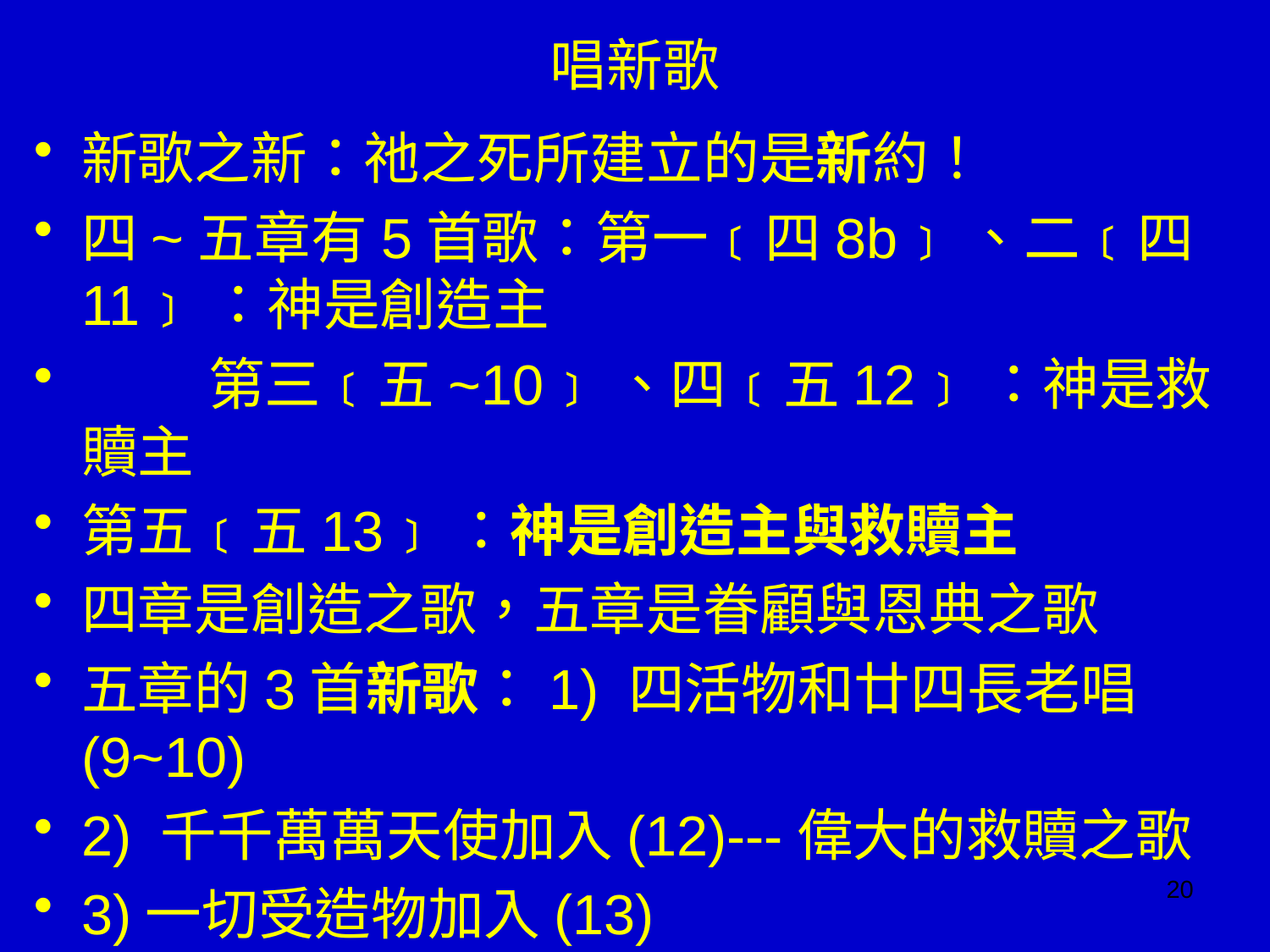

# 唱新歌
新歌之新：祂之死所建立的是新約！
四~五章有5首歌：第一﹝四8b﹞、二﹝四11﹞：神是創造主
	第三﹝五~10﹞、四﹝五12﹞：神是救贖主
第五﹝五13﹞：神是創造主與救贖主
四章是創造之歌，五章是眷顧與恩典之歌
五章的3首新歌：1) 四活物和廿四長老唱 (9~10)
2) 千千萬萬天使加入(12)---偉大的救贖之歌
3)一切受造物加入(13)
20